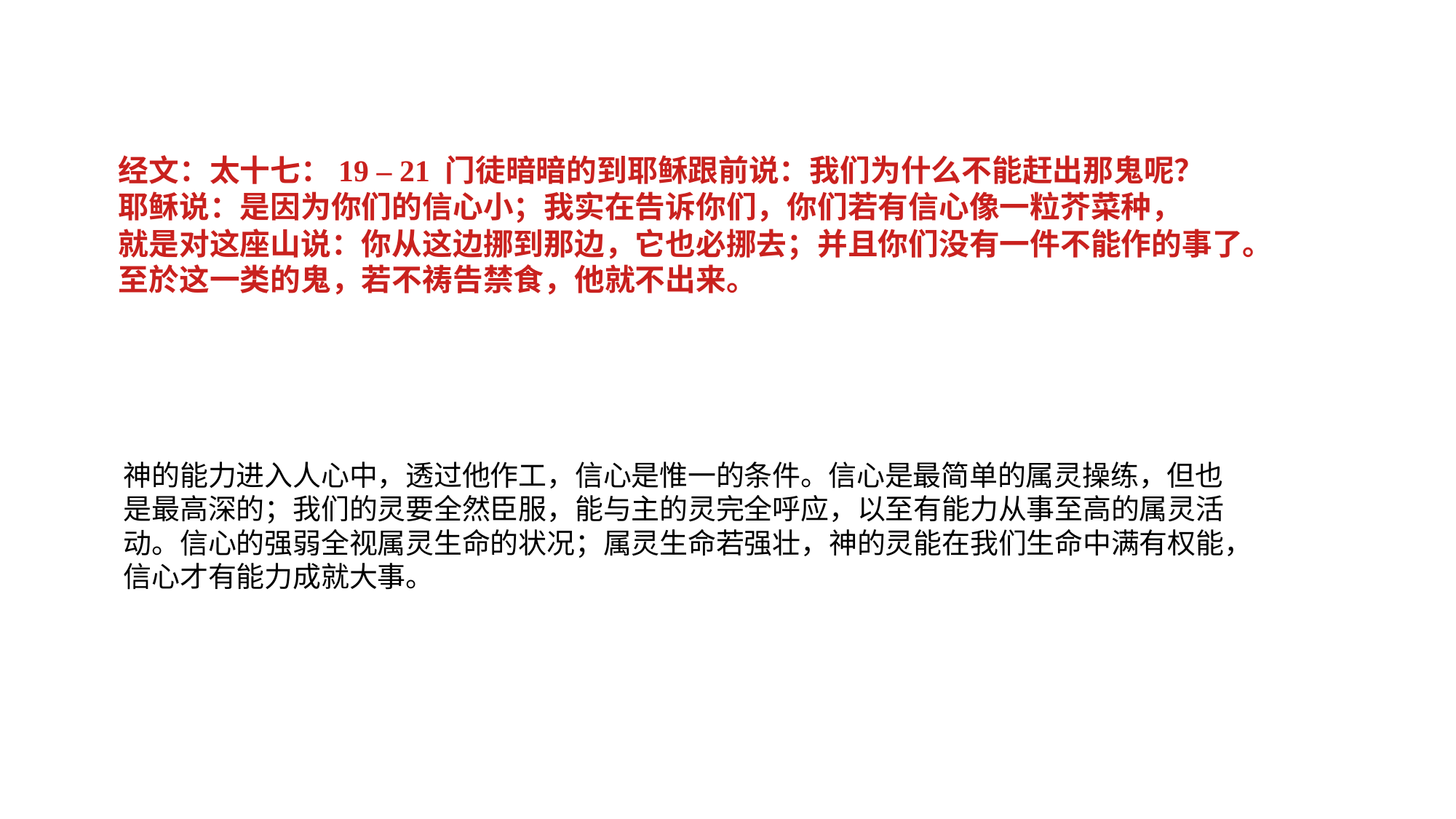

经文：太十七：19 – 21 门徒暗暗的到耶稣跟前说：我们为什么不能赶出那鬼呢？
耶稣说：是因为你们的信心小；我实在告诉你们，你们若有信心像一粒芥菜种，
就是对这座山说：你从这边挪到那边，它也必挪去；并且你们没有一件不能作的事了。
至於这一类的鬼，若不祷告禁食，他就不出来。

神的能力进入人心中，透过他作工，信心是惟一的条件。信心是最简单的属灵操练，但也是最高深的；我们的灵要全然臣服，能与主的灵完全呼应，以至有能力从事至高的属灵活动。信心的强弱全视属灵生命的状况；属灵生命若强壮，神的灵能在我们生命中满有权能，信心才有能力成就大事。